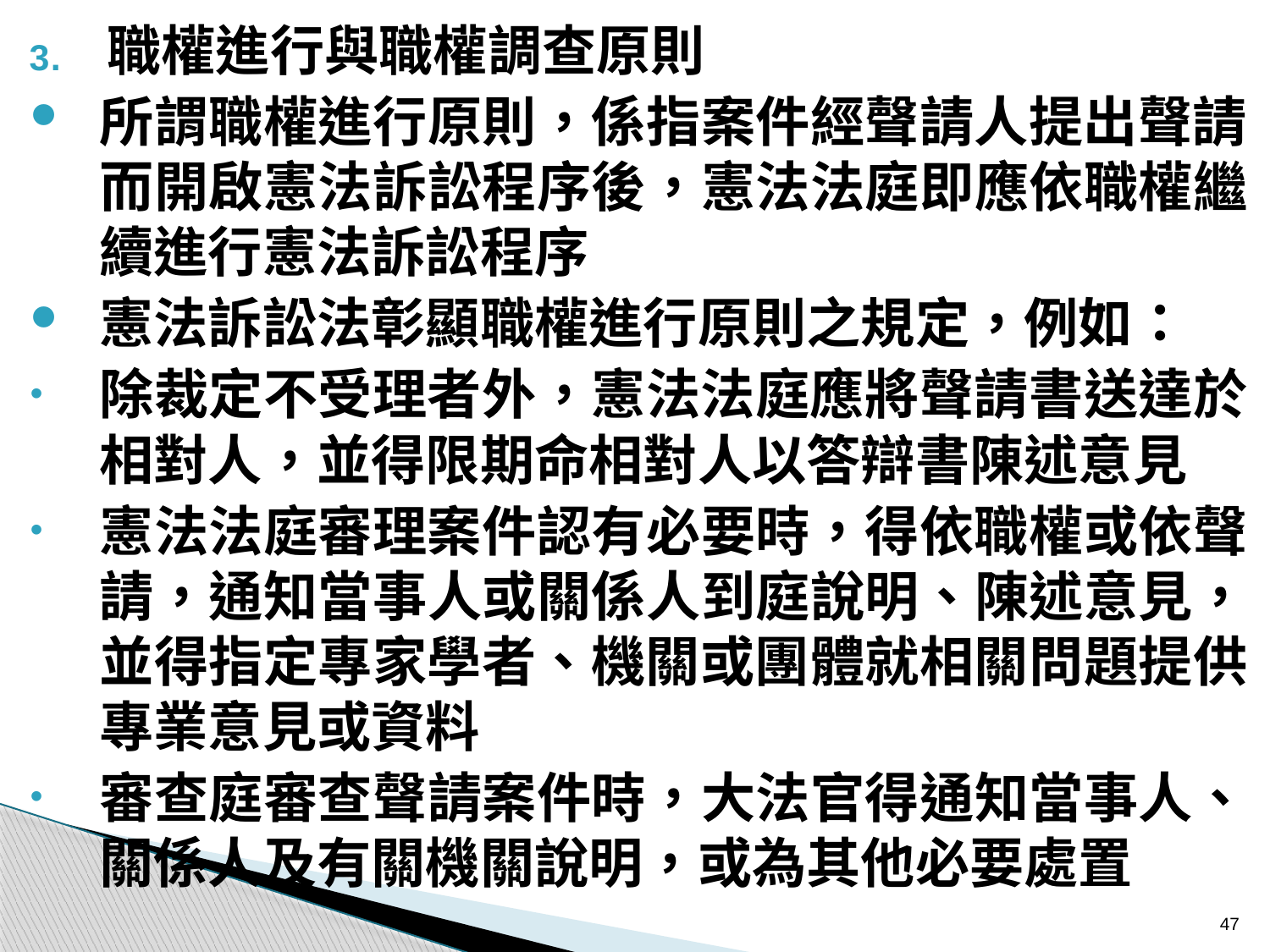

職權進行與職權調查原則
所謂職權進行原則，係指案件經聲請人提出聲請而開啟憲法訴訟程序後，憲法法庭即應依職權繼續進行憲法訴訟程序
憲法訴訟法彰顯職權進行原則之規定，例如：
除裁定不受理者外，憲法法庭應將聲請書送達於相對人，並得限期命相對人以答辯書陳述意見
憲法法庭審理案件認有必要時，得依職權或依聲請，通知當事人或關係人到庭說明、陳述意見，並得指定專家學者、機關或團體就相關問題提供專業意見或資料
審查庭審查聲請案件時，大法官得通知當事人、關係人及有關機關說明，或為其他必要處置

47